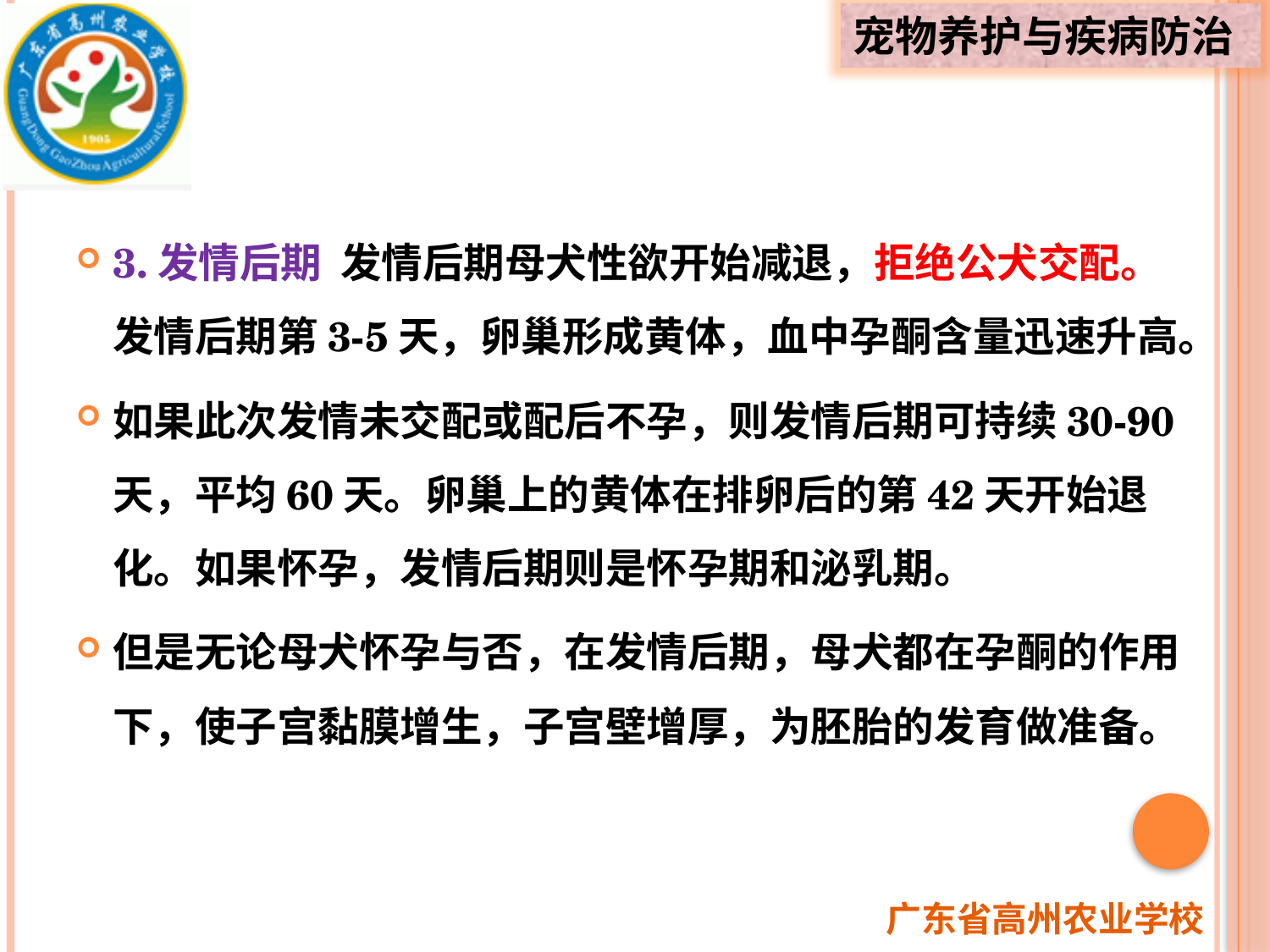

3.发情后期  发情后期母犬性欲开始减退，拒绝公犬交配。发情后期第3-5天，卵巢形成黄体，血中孕酮含量迅速升高。
如果此次发情未交配或配后不孕，则发情后期可持续30-90天，平均60天。卵巢上的黄体在排卵后的第42天开始退化。如果怀孕，发情后期则是怀孕期和泌乳期。
但是无论母犬怀孕与否，在发情后期，母犬都在孕酮的作用下，使子宫黏膜增生，子宫壁增厚，为胚胎的发育做准备。